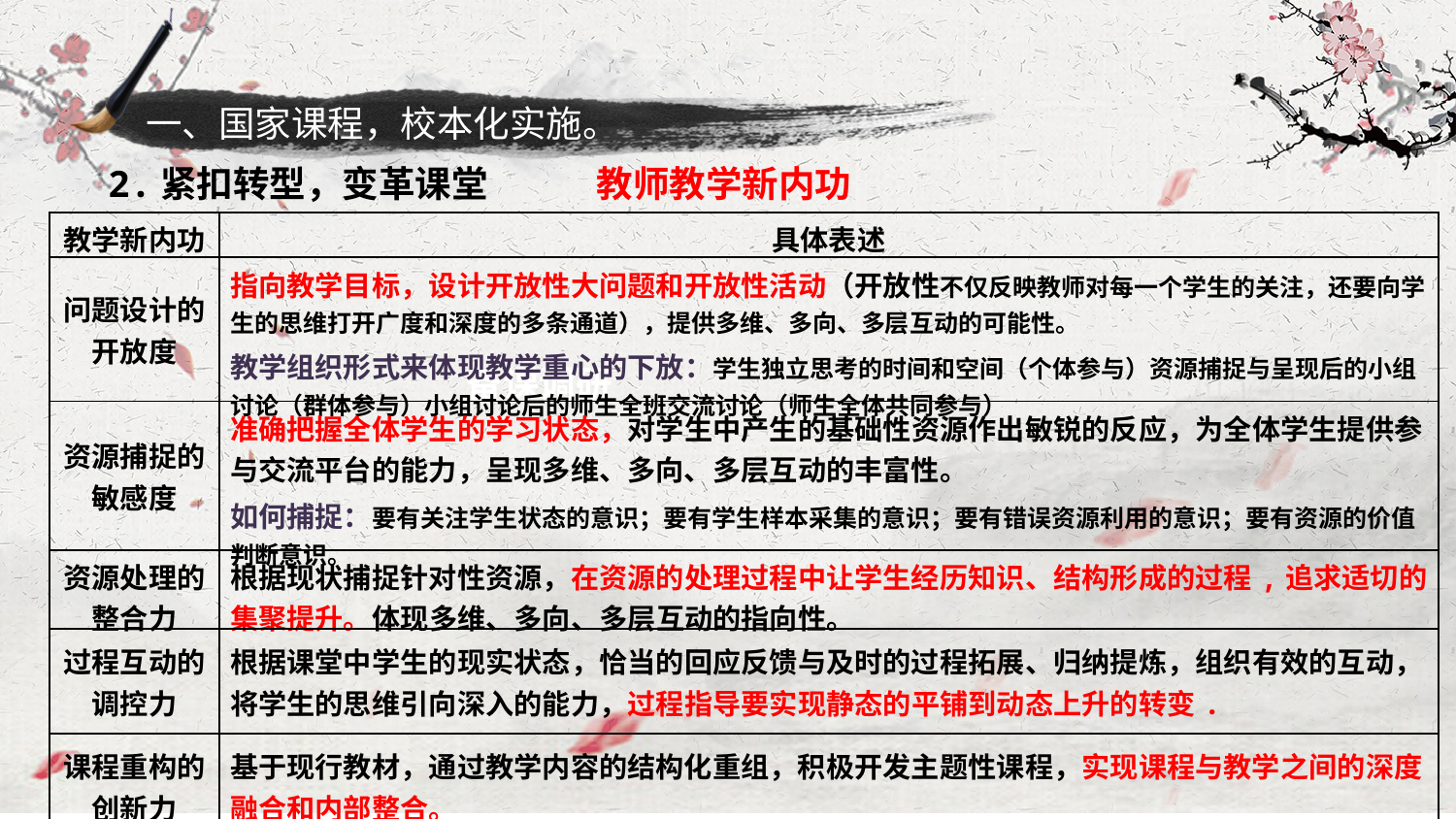

# 一、国家课程，校本化实施。
2.紧扣转型，变革课堂
教师教学新内功
| 教学新内功 | 具体表述 |
| --- | --- |
| 问题设计的 开放度 | 指向教学目标，设计开放性大问题和开放性活动（开放性不仅反映教师对每一个学生的关注，还要向学生的思维打开广度和深度的多条通道），提供多维、多向、多层互动的可能性。 教学组织形式来体现教学重心的下放：学生独立思考的时间和空间（个体参与）资源捕捉与呈现后的小组讨论（群体参与）小组讨论后的师生全班交流讨论（师生全体共同参与） |
| 资源捕捉的 敏感度 | 准确把握全体学生的学习状态，对学生中产生的基础性资源作出敏锐的反应，为全体学生提供参与交流平台的能力，呈现多维、多向、多层互动的丰富性。 如何捕捉：要有关注学生状态的意识；要有学生样本采集的意识；要有错误资源利用的意识；要有资源的价值判断意识。 |
| 资源处理的 整合力 | 根据现状捕捉针对性资源，在资源的处理过程中让学生经历知识、结构形成的过程,追求适切的集聚提升。体现多维、多向、多层互动的指向性。 |
| 过程互动的 调控力 | 根据课堂中学生的现实状态，恰当的回应反馈与及时的过程拓展、归纳提炼，组织有效的互动，将学生的思维引向深入的能力，过程指导要实现静态的平铺到动态上升的转变. |
| 课程重构的 创新力 | 基于现行教材，通过教学内容的结构化重组，积极开发主题性课程，实现课程与教学之间的深度融合和内部整合。 |
备课调研